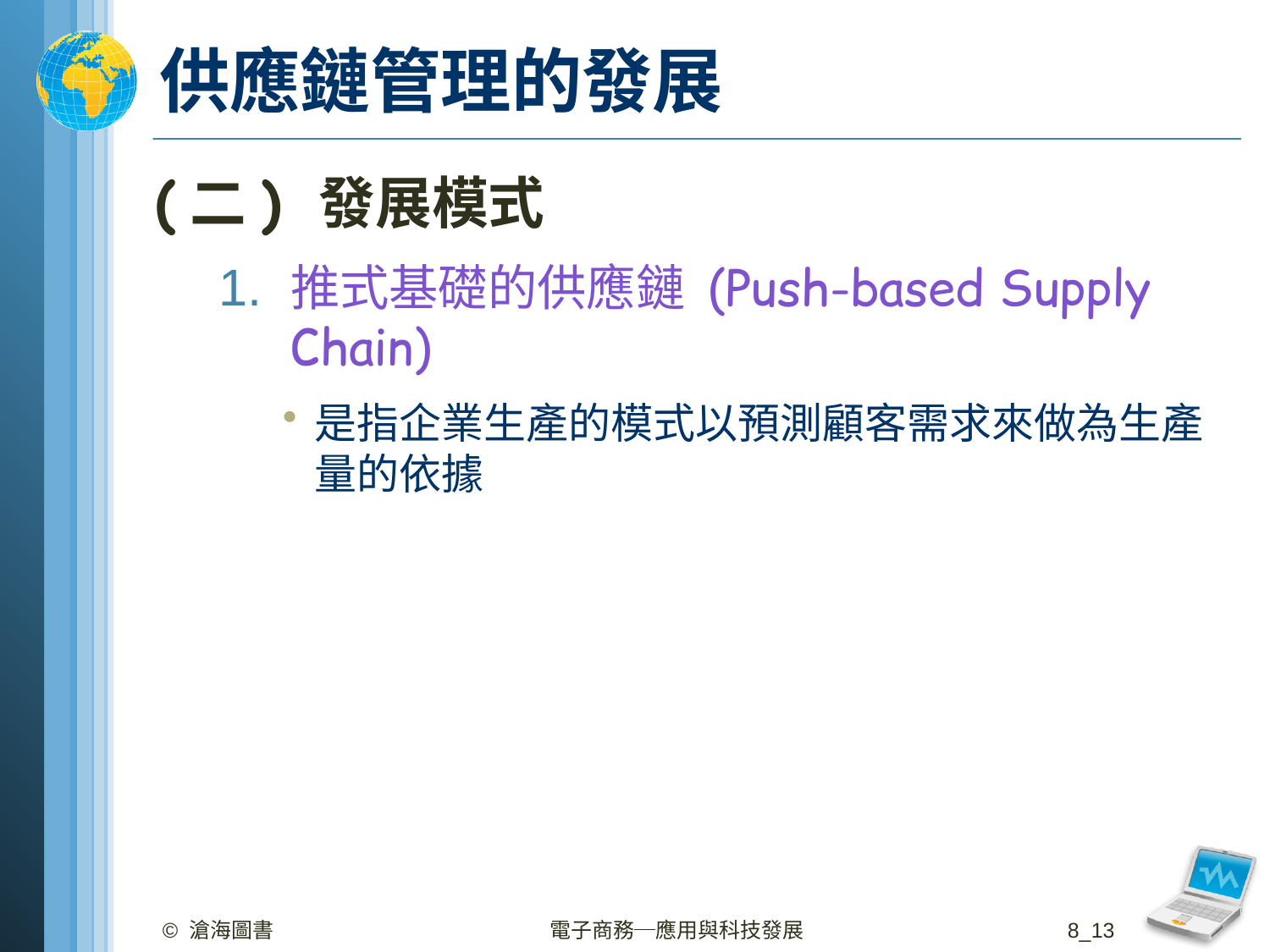

# 供應鏈管理的發展
(二) 發展模式
推式基礎的供應鏈 (Push-based Supply Chain)
是指企業生產的模式以預測顧客需求來做為生產量的依據
© 滄海圖書
電子商務─應用與科技發展
8_13